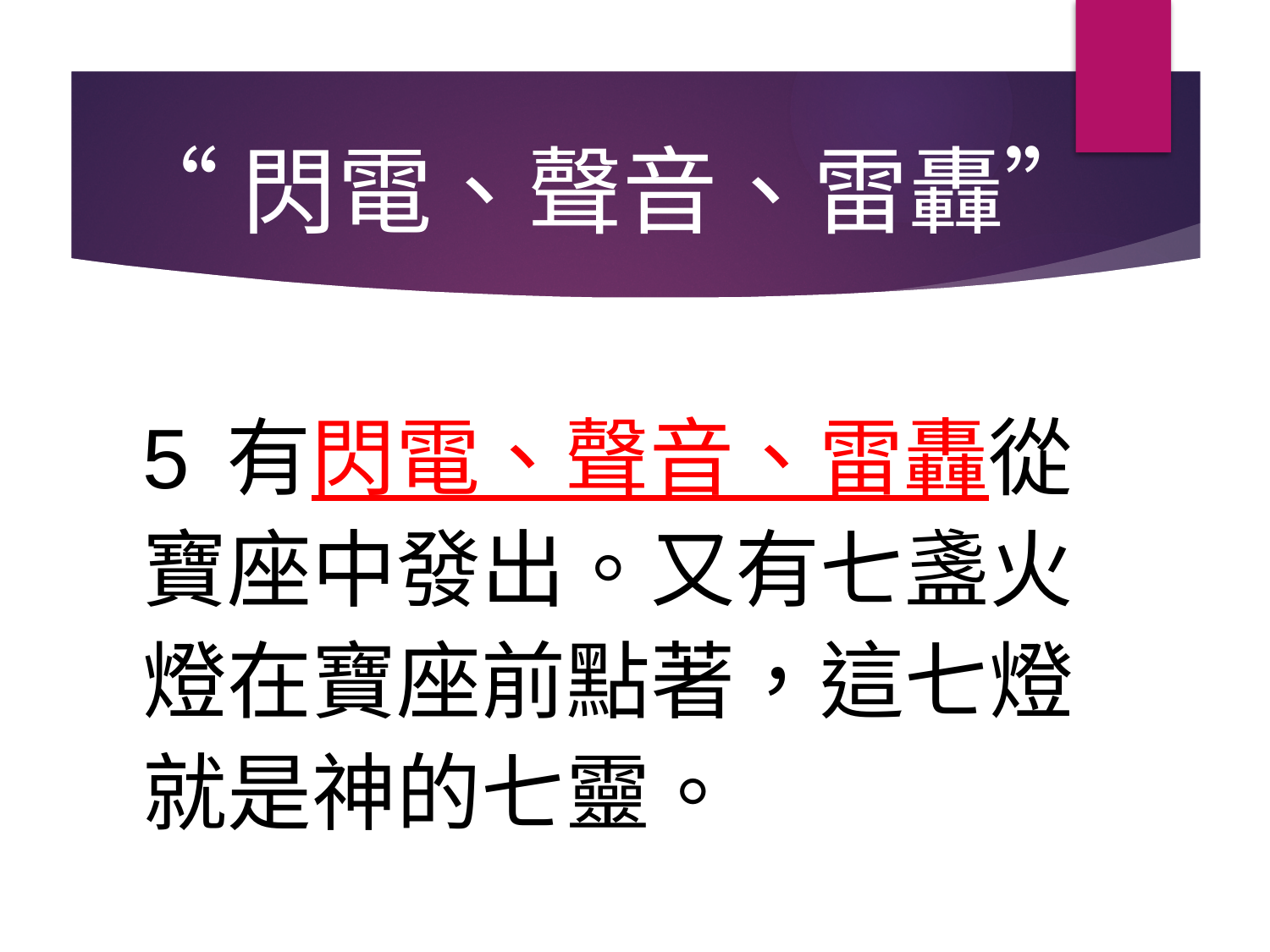

# “閃電、聲音、雷轟”
5 有閃電、聲音、雷轟從寶座中發出。又有七盞火燈在寶座前點著，這七燈就是神的七靈。